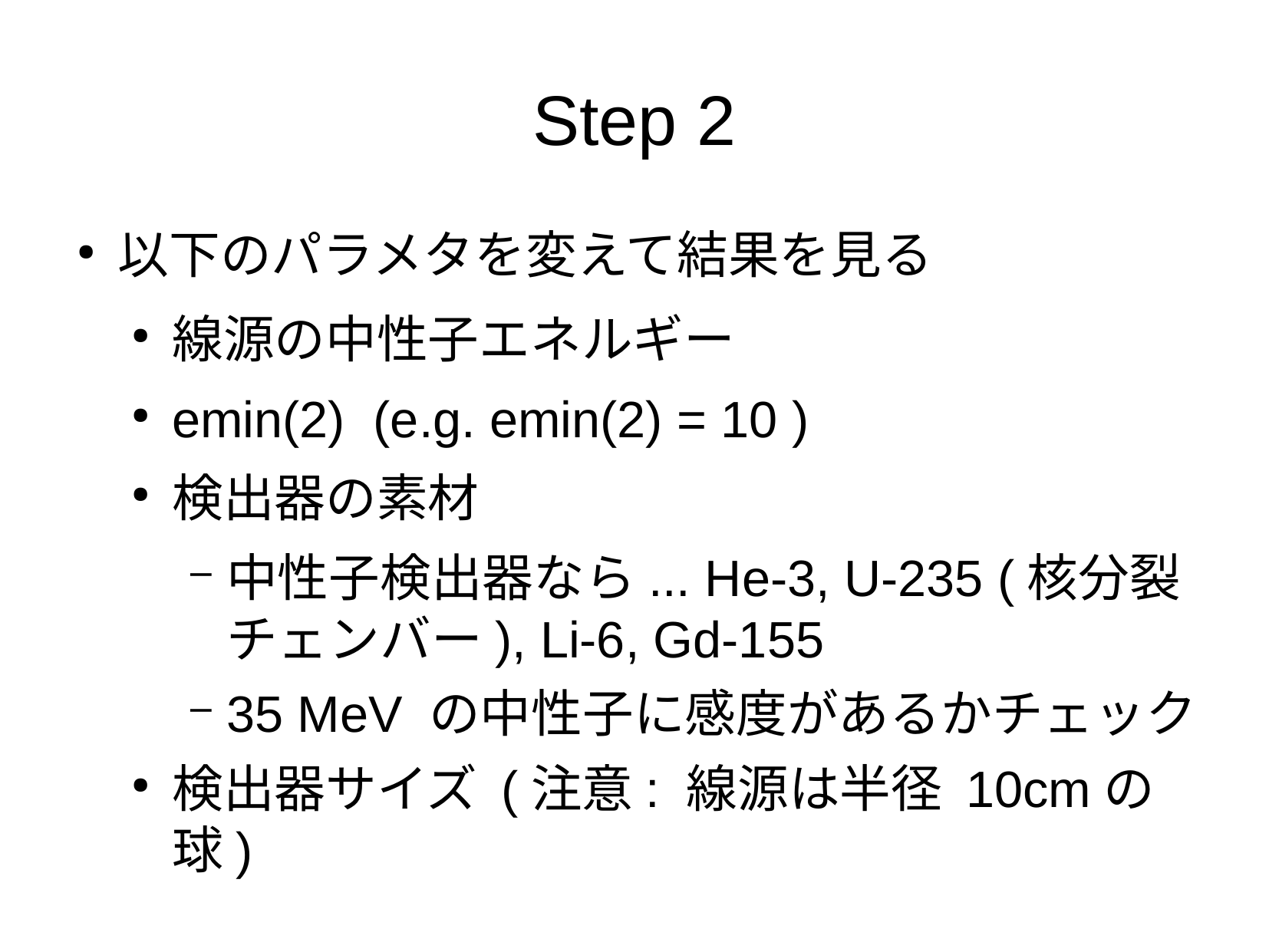

Step 2
以下のパラメタを変えて結果を見る
線源の中性子エネルギー
emin(2)  (e.g. emin(2) = 10 )
検出器の素材
中性子検出器なら... He-3, U-235 (核分裂チェンバー), Li-6, Gd-155
35 MeV の中性子に感度があるかチェック
検出器サイズ (注意: 線源は半径 10cmの球)